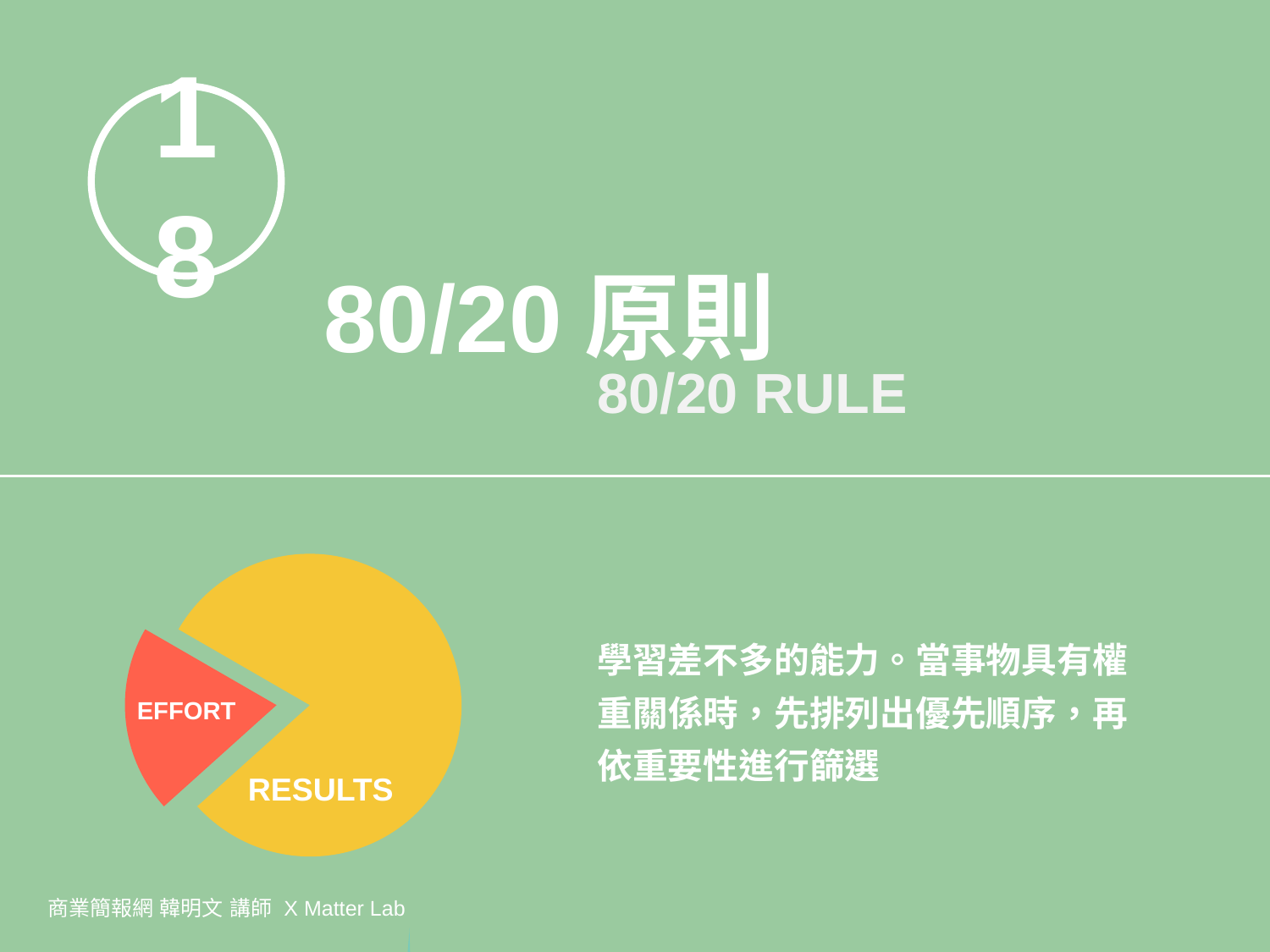

18
80/20原則
80/20 RULE

學習差不多的能力。當事物具有權重關係時，先排列出優先順序，再依重要性進行篩選

EFFORT
RESULTS
商業簡報網 韓明文 講師 X Matter Lab